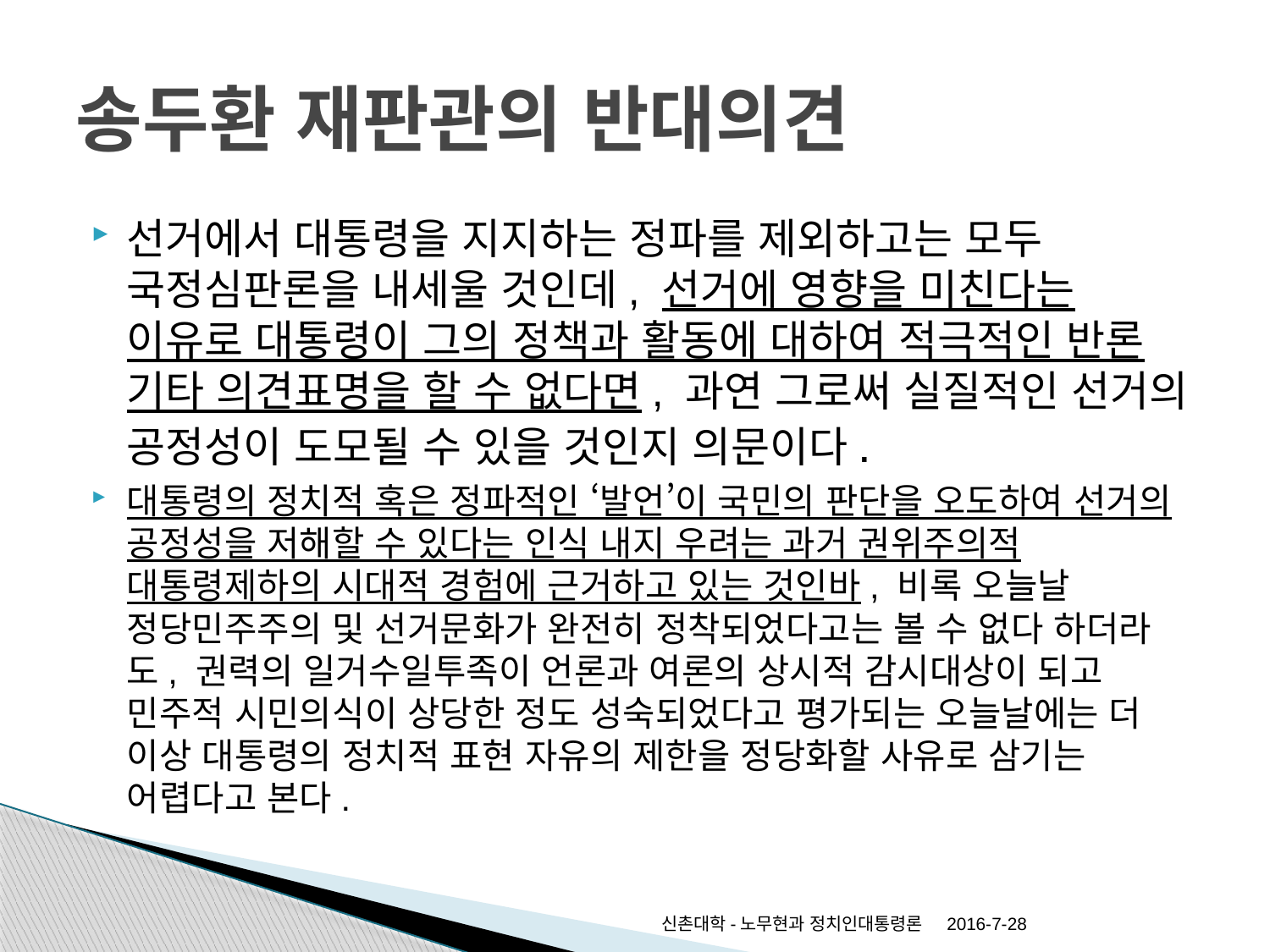

# 송두환 재판관의 반대의견
선거에서 대통령을 지지하는 정파를 제외하고는 모두 국정심판론을 내세울 것인데, 선거에 영향을 미친다는 이유로 대통령이 그의 정책과 활동에 대하여 적극적인 반론 기타 의견표명을 할 수 없다면, 과연 그로써 실질적인 선거의 공정성이 도모될 수 있을 것인지 의문이다.
대통령의 정치적 혹은 정파적인 ‘발언’이 국민의 판단을 오도하여 선거의 공정성을 저해할 수 있다는 인식 내지 우려는 과거 권위주의적 대통령제하의 시대적 경험에 근거하고 있는 것인바, 비록 오늘날 정당민주주의 및 선거문화가 완전히 정착되었다고는 볼 수 없다 하더라도, 권력의 일거수일투족이 언론과 여론의 상시적 감시대상이 되고 민주적 시민의식이 상당한 정도 성숙되었다고 평가되는 오늘날에는 더 이상 대통령의 정치적 표현 자유의 제한을 정당화할 사유로 삼기는 어렵다고 본다.

신촌대학-노무현과 정치인대통령론
2016-7-28